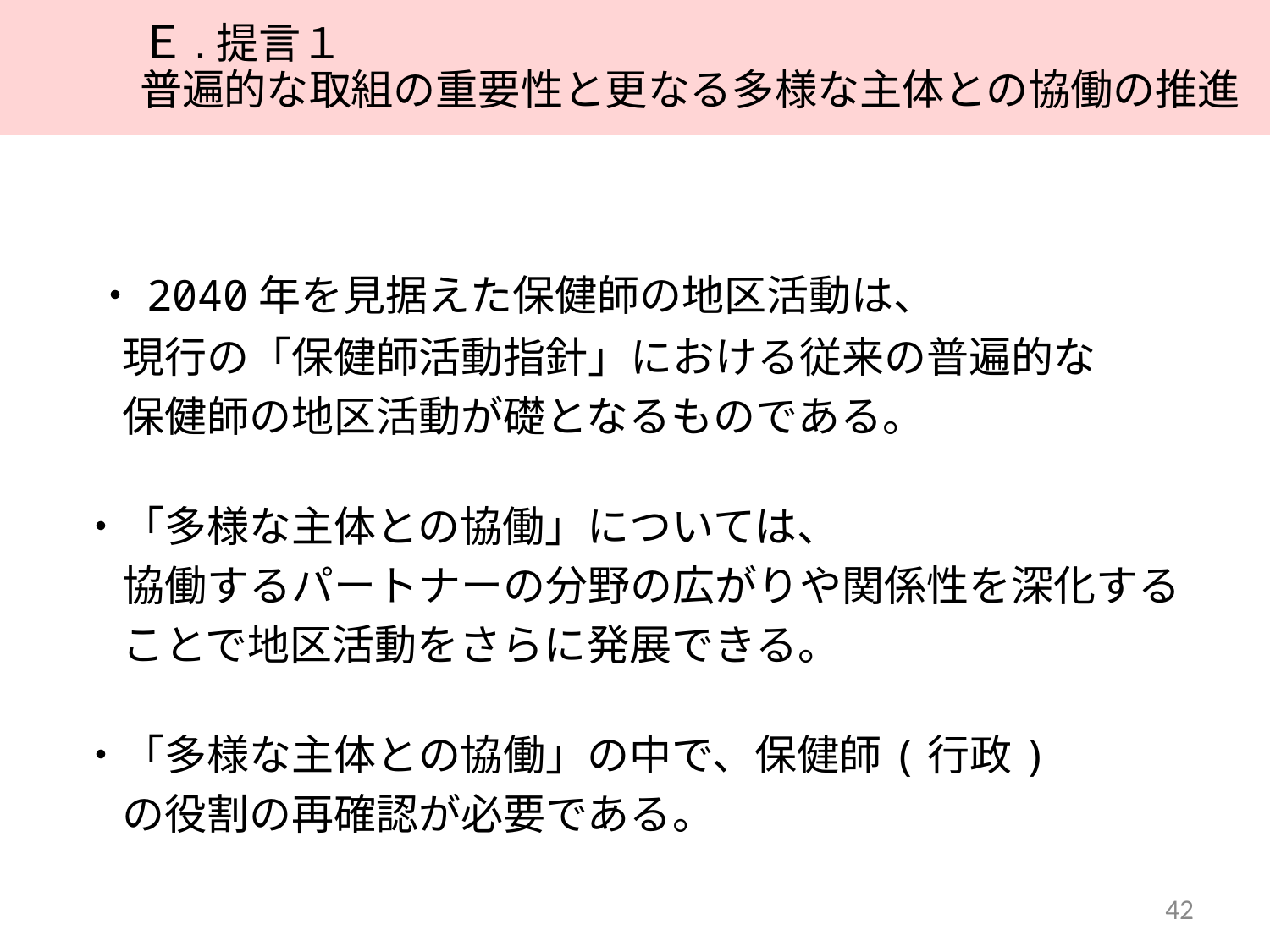

Ｅ.提言１
　　　普遍的な取組の重要性と更なる多様な主体との協働の推進

　・2040年を見据えた保健師の地区活動は、
　　現行の「保健師活動指針」における従来の普遍的な
　　保健師の地区活動が礎となるものである。

　・「多様な主体との協働」については、
　　協働するパートナーの分野の広がりや関係性を深化する
　　ことで地区活動をさらに発展できる。

　・「多様な主体との協働」の中で、保健師(行政)
　　の役割の再確認が必要である。

42